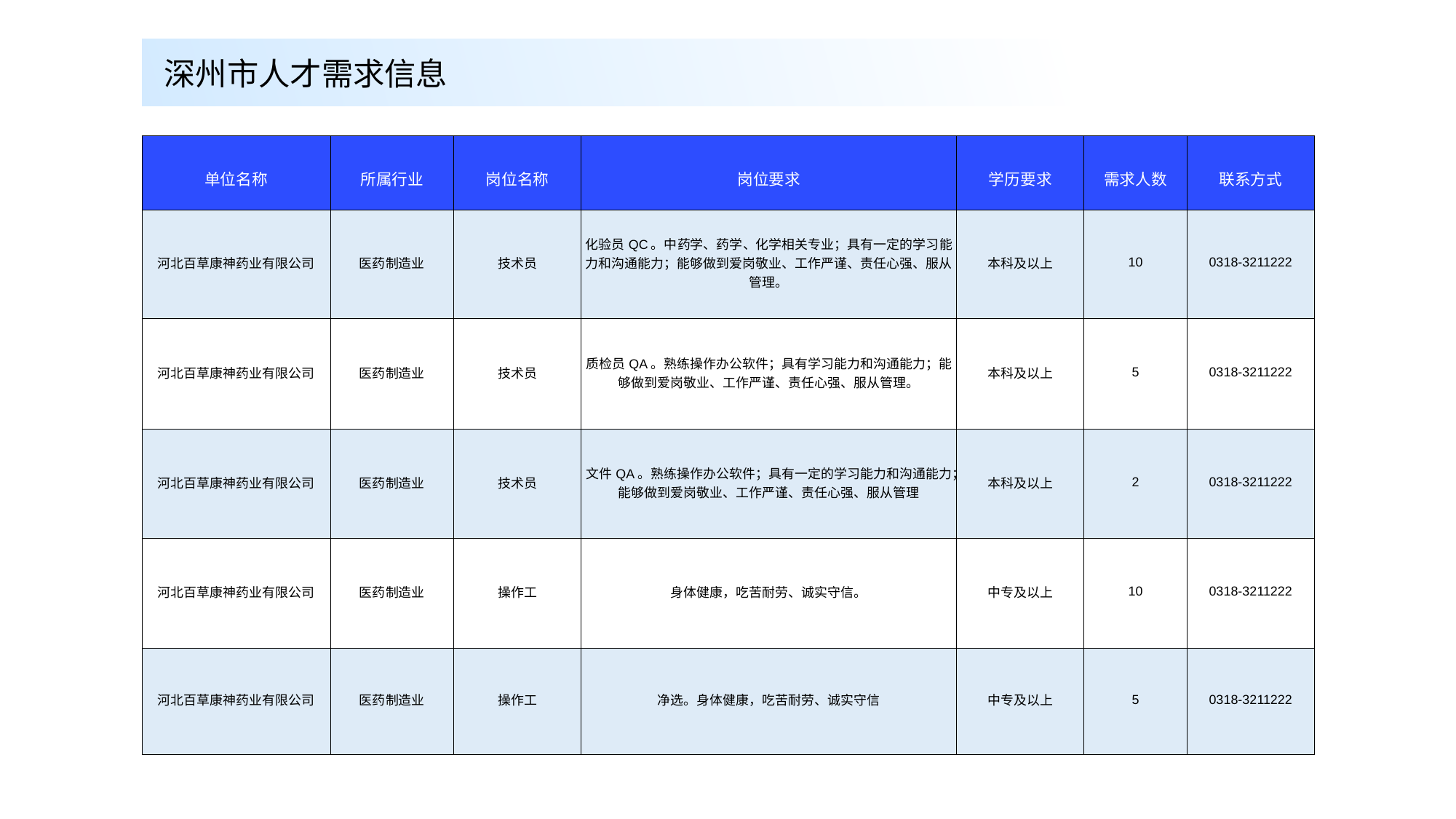

深州市人才需求信息
| 单位名称 | 所属行业 | 岗位名称 | 岗位要求 | 学历要求 | 需求人数 | 联系方式 |
| --- | --- | --- | --- | --- | --- | --- |
| 河北百草康神药业有限公司 | 医药制造业 | 技术员 | 化验员QC。中药学、药学、化学相关专业；具有一定的学习能力和沟通能力；能够做到爱岗敬业、工作严谨、责任心强、服从管理。 | 本科及以上 | 10 | 0318-3211222 |
| 河北百草康神药业有限公司 | 医药制造业 | 技术员 | 质检员QA。熟练操作办公软件；具有学习能力和沟通能力；能够做到爱岗敬业、工作严谨、责任心强、服从管理。 | 本科及以上 | 5 | 0318-3211222 |
| 河北百草康神药业有限公司 | 医药制造业 | 技术员 | 文件QA。熟练操作办公软件；具有一定的学习能力和沟通能力；能够做到爱岗敬业、工作严谨、责任心强、服从管理 | 本科及以上 | 2 | 0318-3211222 |
| 河北百草康神药业有限公司 | 医药制造业 | 操作工 | 身体健康，吃苦耐劳、诚实守信。 | 中专及以上 | 10 | 0318-3211222 |
| 河北百草康神药业有限公司 | 医药制造业 | 操作工 | 净选。身体健康，吃苦耐劳、诚实守信 | 中专及以上 | 5 | 0318-3211222 |
28